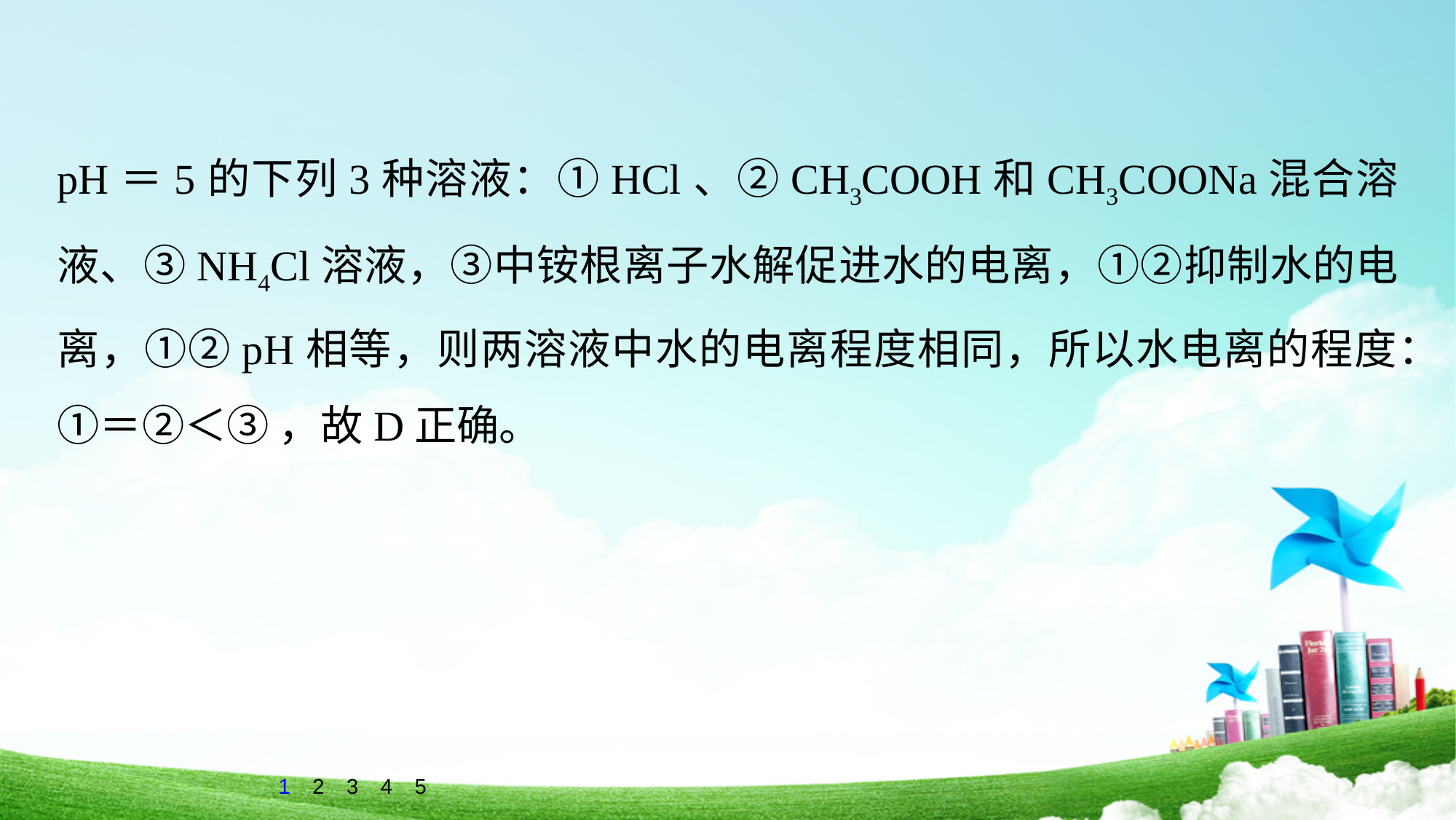

pH＝5的下列3种溶液：①HCl、②CH3COOH和CH3COONa混合溶液、③NH4Cl溶液，③中铵根离子水解促进水的电离，①②抑制水的电离，①②pH相等，则两溶液中水的电离程度相同，所以水电离的程度：①＝②＜③ ，故D正确。
1
2
3
4
5